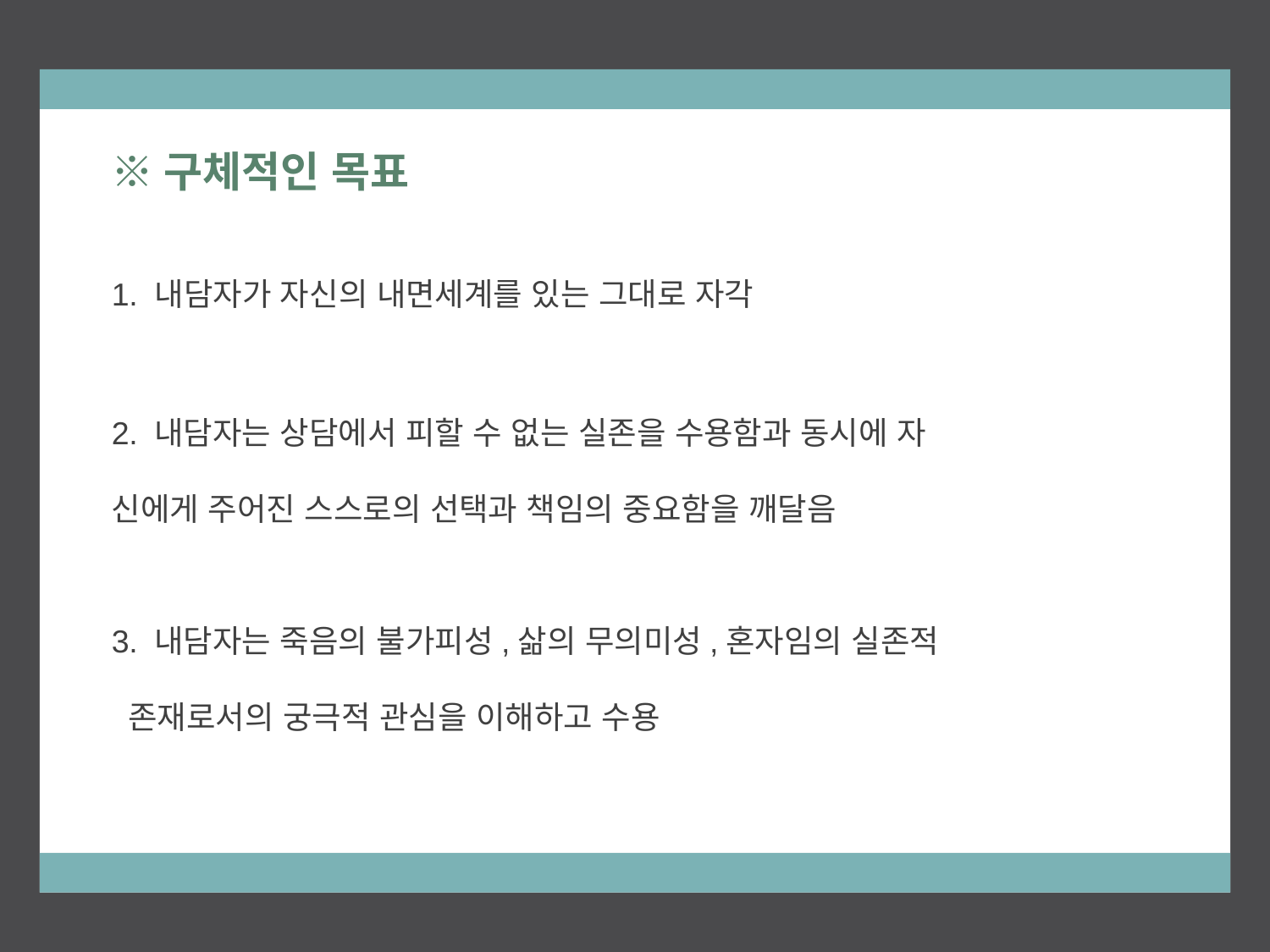

※구체적인 목표
1. 내담자가 자신의 내면세계를 있는 그대로 자각
2. 내담자는 상담에서 피할 수 없는 실존을 수용함과 동시에 자

신에게 주어진 스스로의 선택과 책임의 중요함을 깨달음
3. 내담자는 죽음의 불가피성,삶의 무의미성,혼자임의 실존적

 존재로서의 궁극적 관심을 이해하고 수용